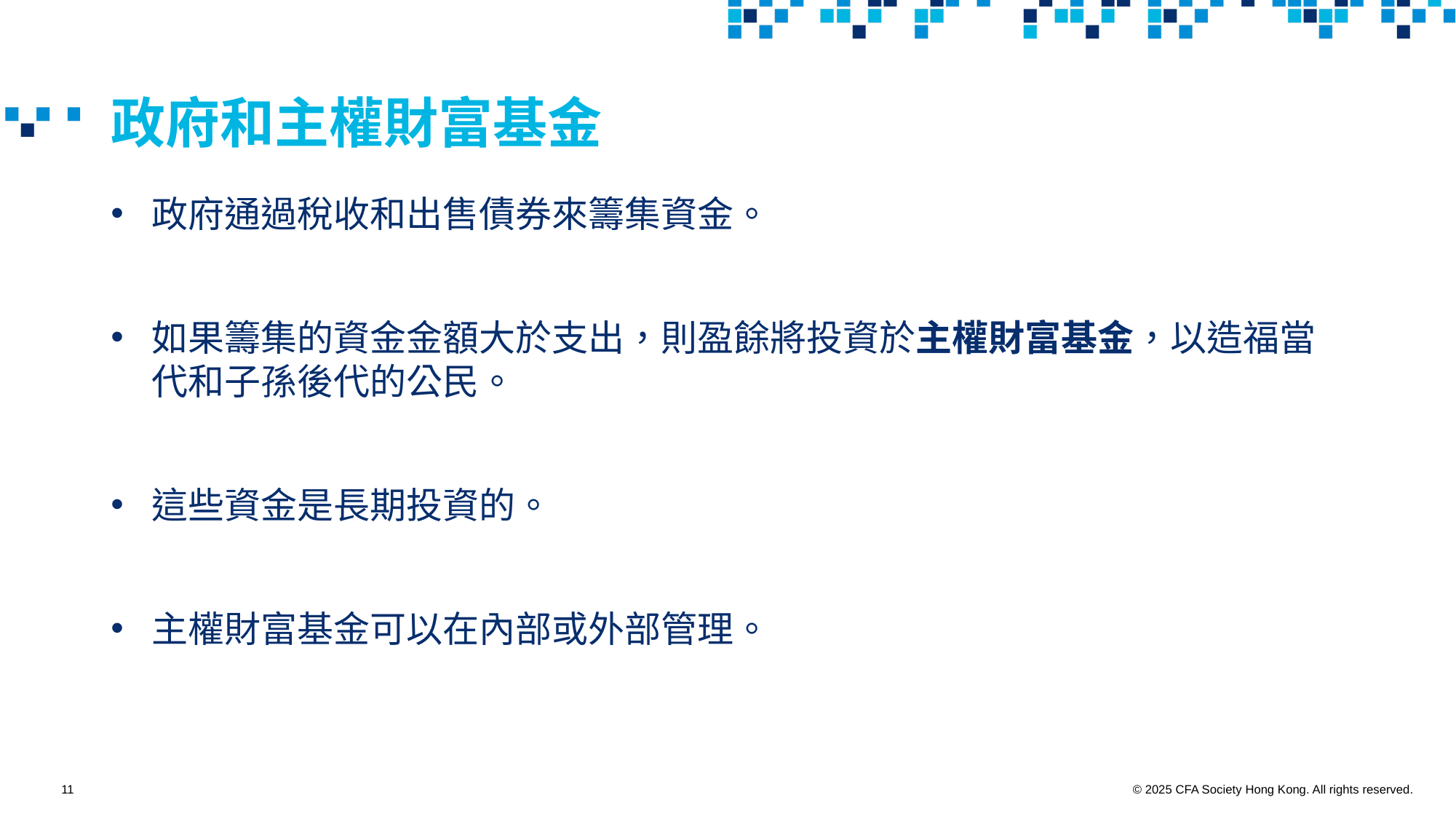

# 政府和主權財富基金
政府通過稅收和出售債券來籌集資金。

如果籌集的資金金額大於支出，則盈餘將投資於主權財富基金，以造福當代和子孫後代的公民。

這些資金是長期投資的。

主權財富基金可以在內部或外部管理。
11
© 2025 CFA Society Hong Kong. All rights reserved.